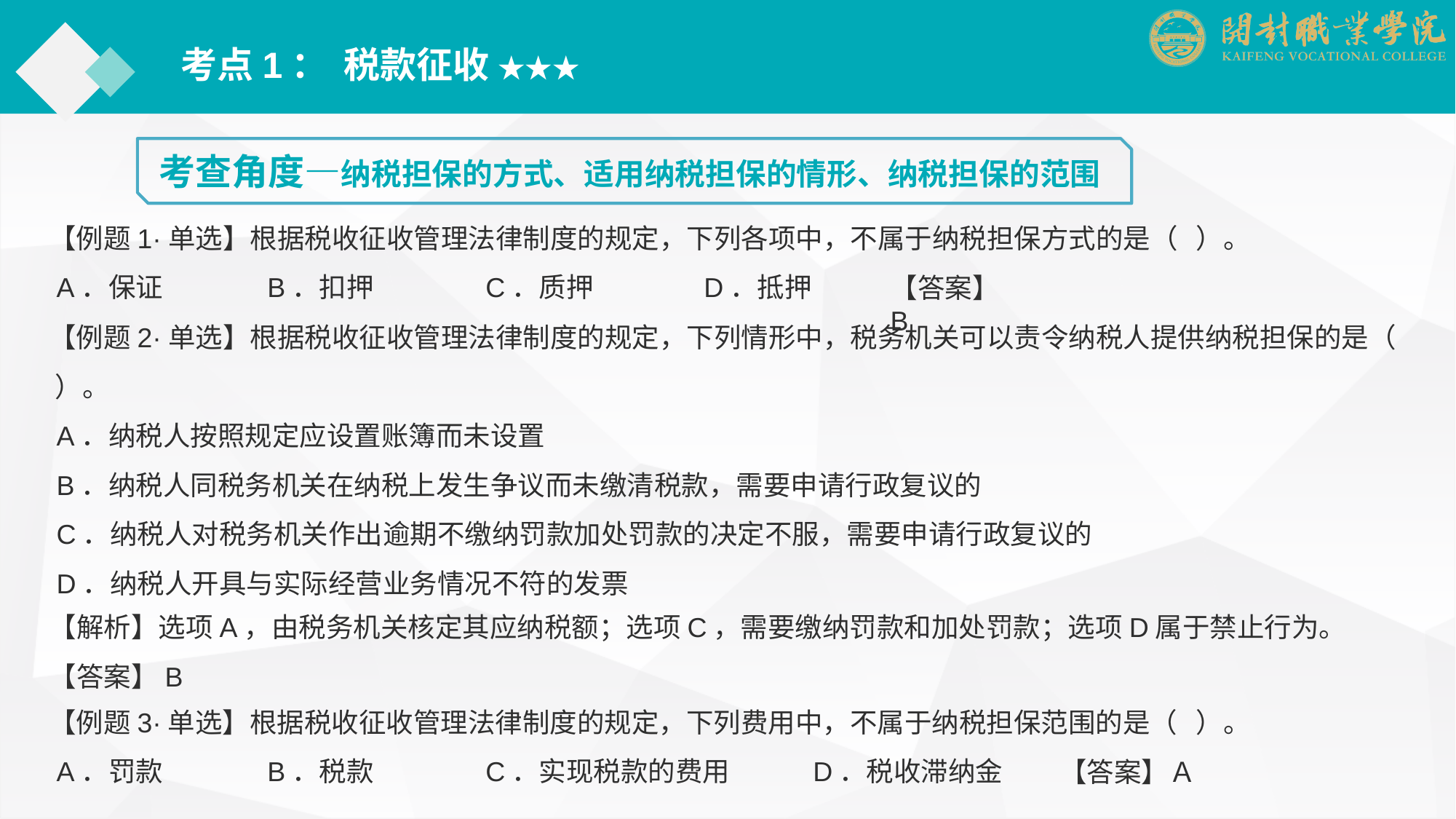

考点1：  税款征收 ★★★

考查角度—纳税担保的方式、适用纳税担保的情形、纳税担保的范围
【例题1·单选】根据税收征收管理法律制度的规定，下列各项中，不属于纳税担保方式的是（   ）。
 A．保证	B．扣押		C．质押		D．抵押
【答案】B
【例题2·单选】根据税收征收管理法律制度的规定，下列情形中，税务机关可以责令纳税人提供纳税担保的是（   ）。
 A．纳税人按照规定应设置账簿而未设置
 B．纳税人同税务机关在纳税上发生争议而未缴清税款，需要申请行政复议的
 C．纳税人对税务机关作出逾期不缴纳罚款加处罚款的决定不服，需要申请行政复议的
 D．纳税人开具与实际经营业务情况不符的发票
【解析】选项A，由税务机关核定其应纳税额；选项C，需要缴纳罚款和加处罚款；选项D属于禁止行为。
【答案】B
【例题3·单选】根据税收征收管理法律制度的规定，下列费用中，不属于纳税担保范围的是（   ）。
 A．罚款	B．税款		C．实现税款的费用	D．税收滞纳金
【答案】Ａ